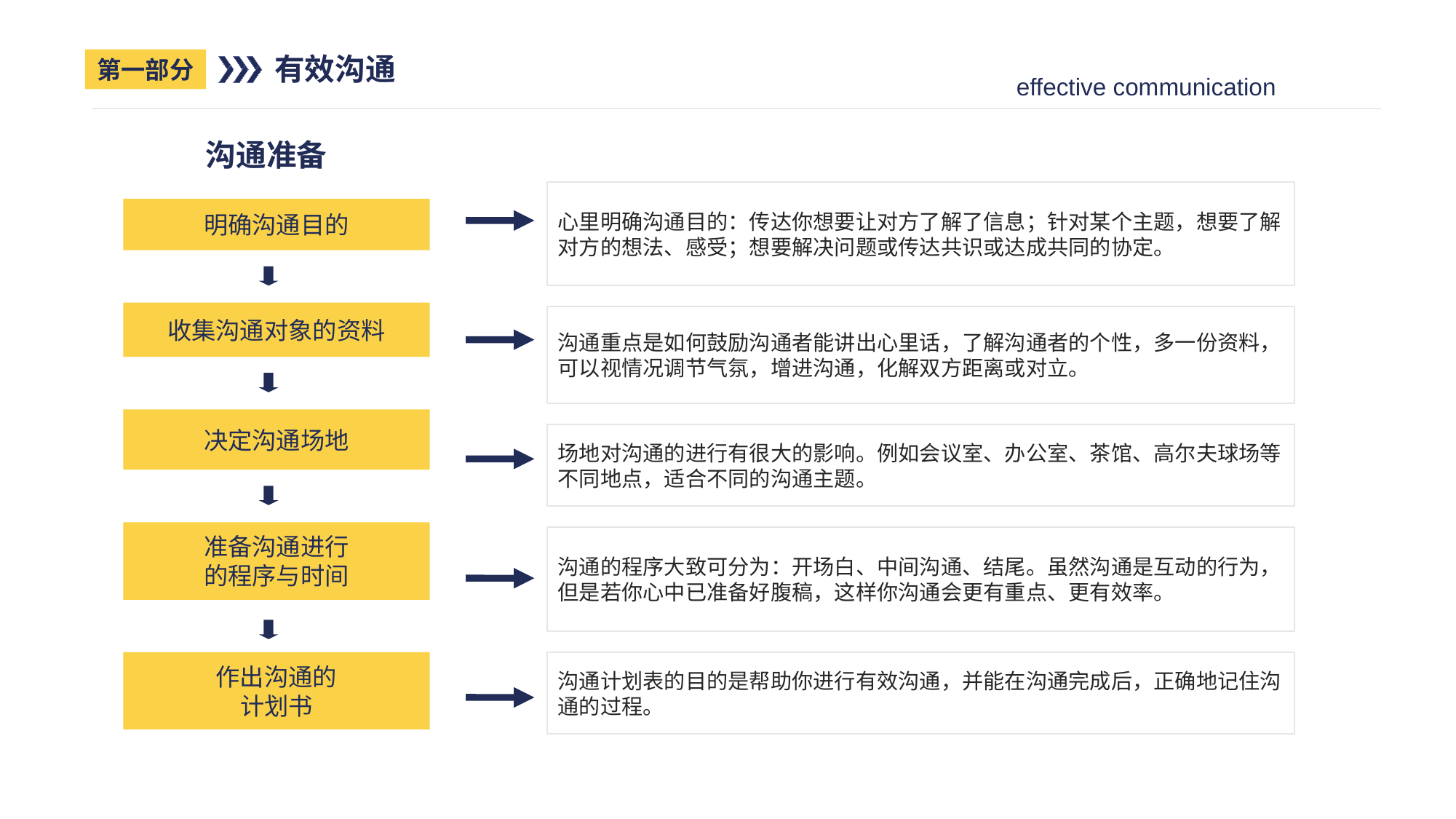

有效沟通
第一部分

effective communication
沟通准备
心里明确沟通目的：传达你想要让对方了解了信息；针对某个主题，想要了解对方的想法、感受；想要解决问题或传达共识或达成共同的协定。
明确沟通目的

收集沟通对象的资料
沟通重点是如何鼓励沟通者能讲出心里话，了解沟通者的个性，多一份资料，可以视情况调节气氛，增进沟通，化解双方距离或对立。

决定沟通场地
场地对沟通的进行有很大的影响。例如会议室、办公室、茶馆、高尔夫球场等不同地点，适合不同的沟通主题。

准备沟通进行
的程序与时间
沟通的程序大致可分为：开场白、中间沟通、结尾。虽然沟通是互动的行为，但是若你心中已准备好腹稿，这样你沟通会更有重点、更有效率。

作出沟通的
计划书
沟通计划表的目的是帮助你进行有效沟通，并能在沟通完成后，正确地记住沟通的过程。